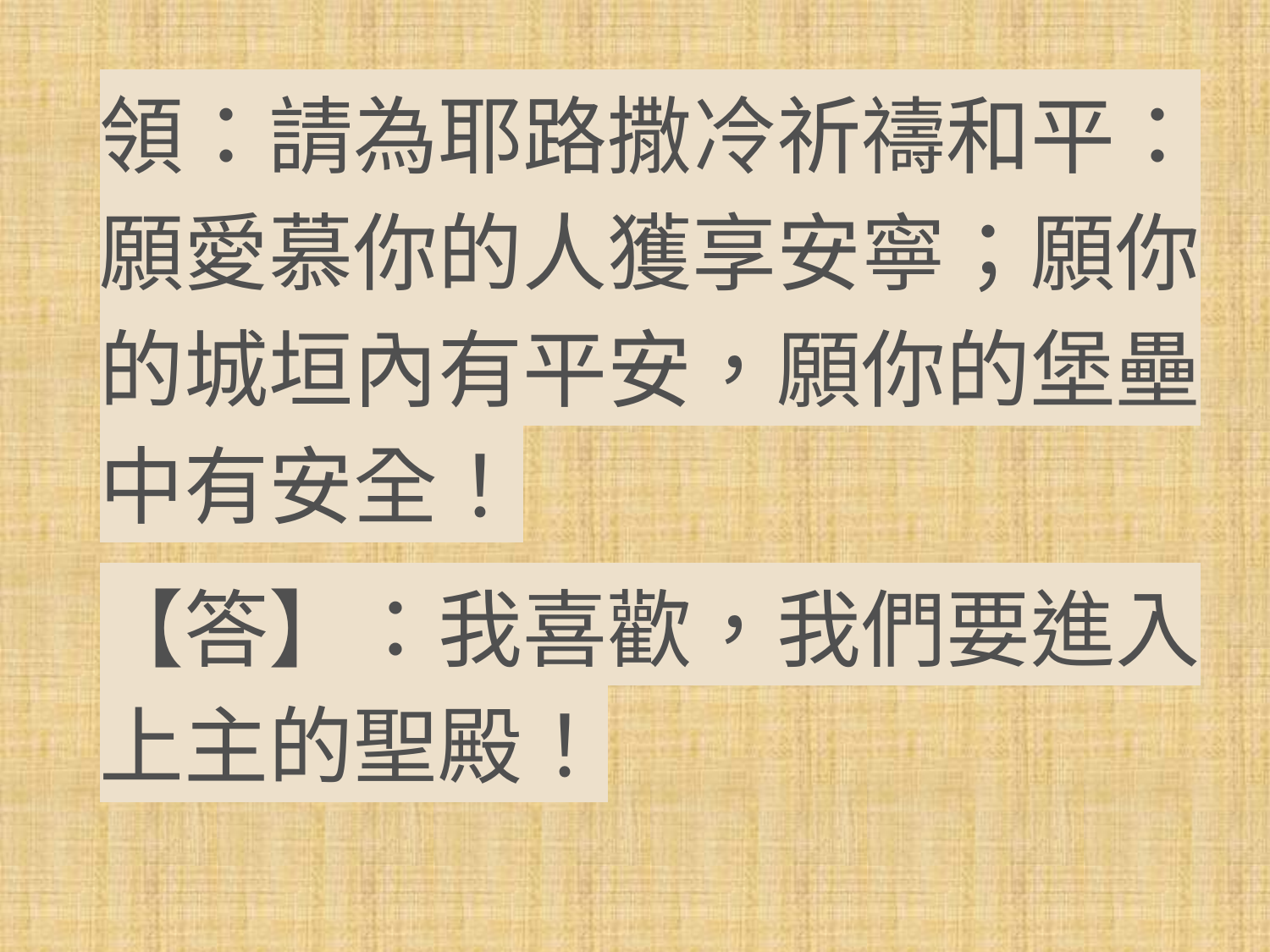

領：請為耶路撒冷祈禱和平：願愛慕你的人獲享安寧；願你的城垣內有平安，願你的堡壘中有安全！
【答】：我喜歡，我們要進入上主的聖殿！